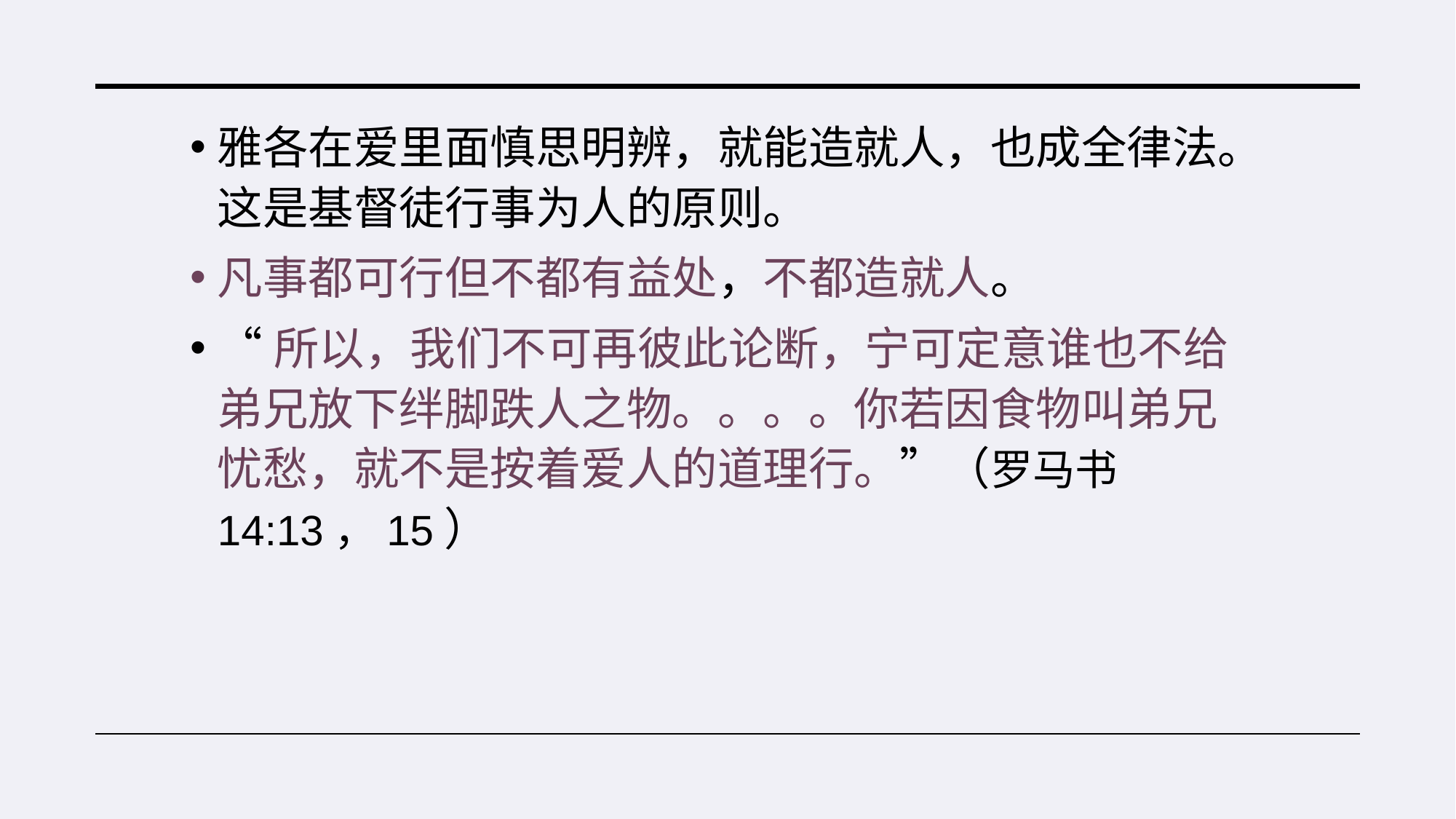

雅各在爱里面慎思明辨，就能造就人，也成全律法。这是基督徒行事为人的原则。
凡事都可行但不都有益处，不都造就人。
“所以，我们不可再彼此论断，宁可定意谁也不给弟兄放下绊脚跌人之物。。。。你若因食物叫弟兄忧愁，就不是按着爱人的道理行。”（罗马书14:13，15）